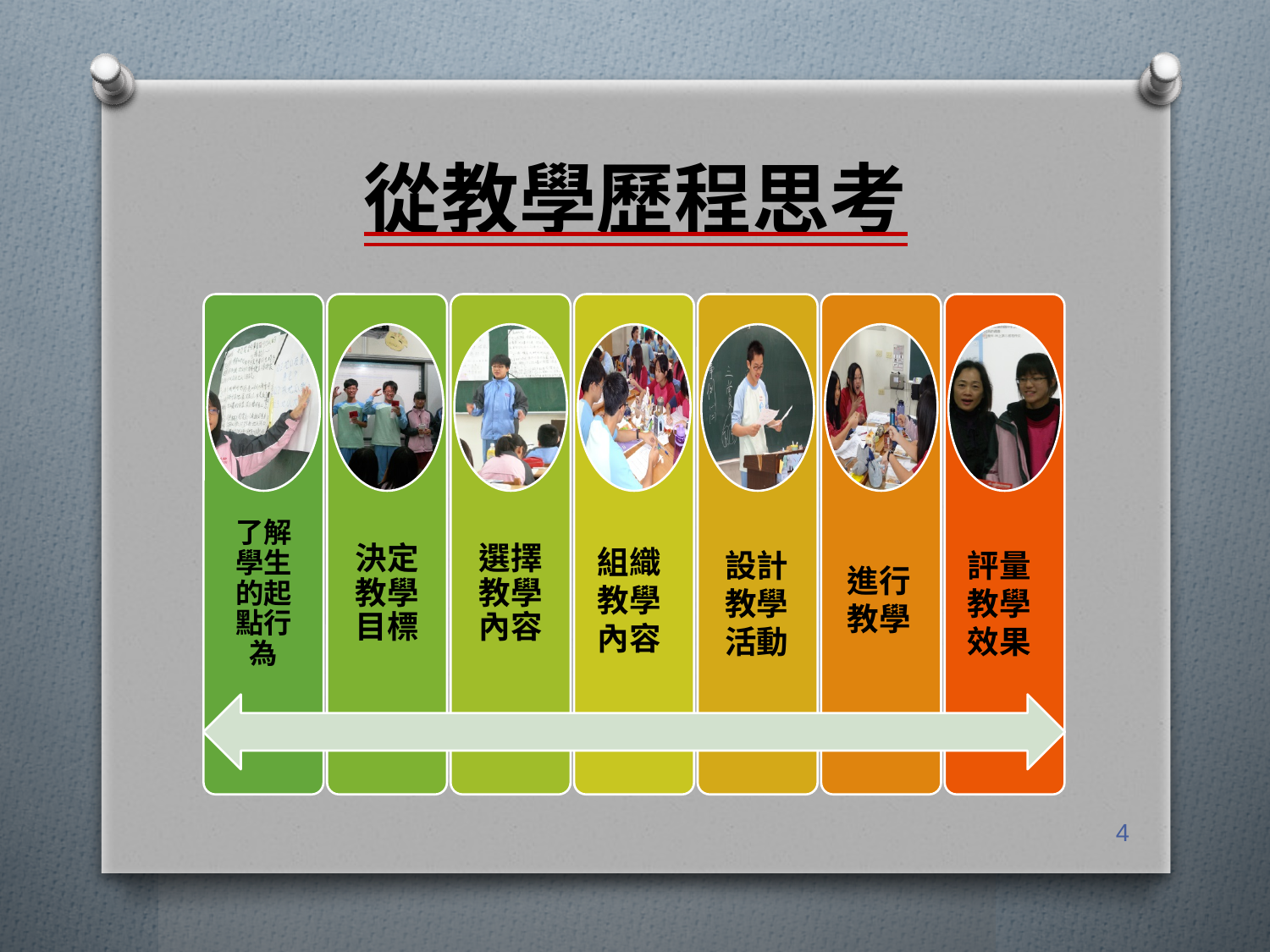

# 從教學歷程思考
了解學生的起點行為
決定教學目標
選擇教學內容

組織教學內容
設計教學活動
評量教學效果
進行教學
4